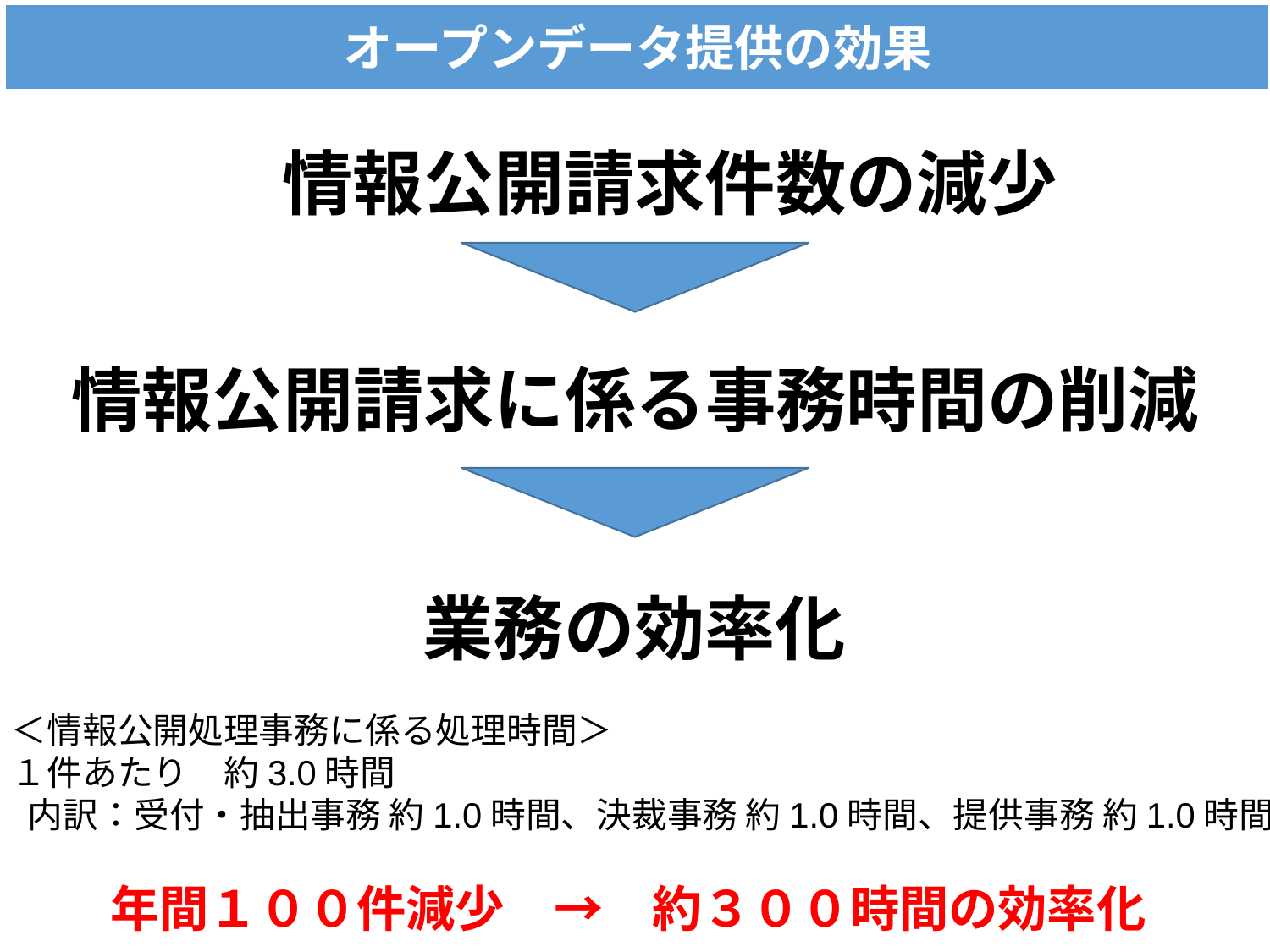

オープンデータ提供の効果
　情報公開請求件数の減少

情報公開請求に係る事務時間の削減

業務の効率化
＜情報公開処理事務に係る処理時間＞
１件あたり　約3.0時間
 内訳：受付・抽出事務 約1.0時間、決裁事務 約1.0時間、提供事務 約1.0時間

　　年間１００件減少　→　約３００時間の効率化